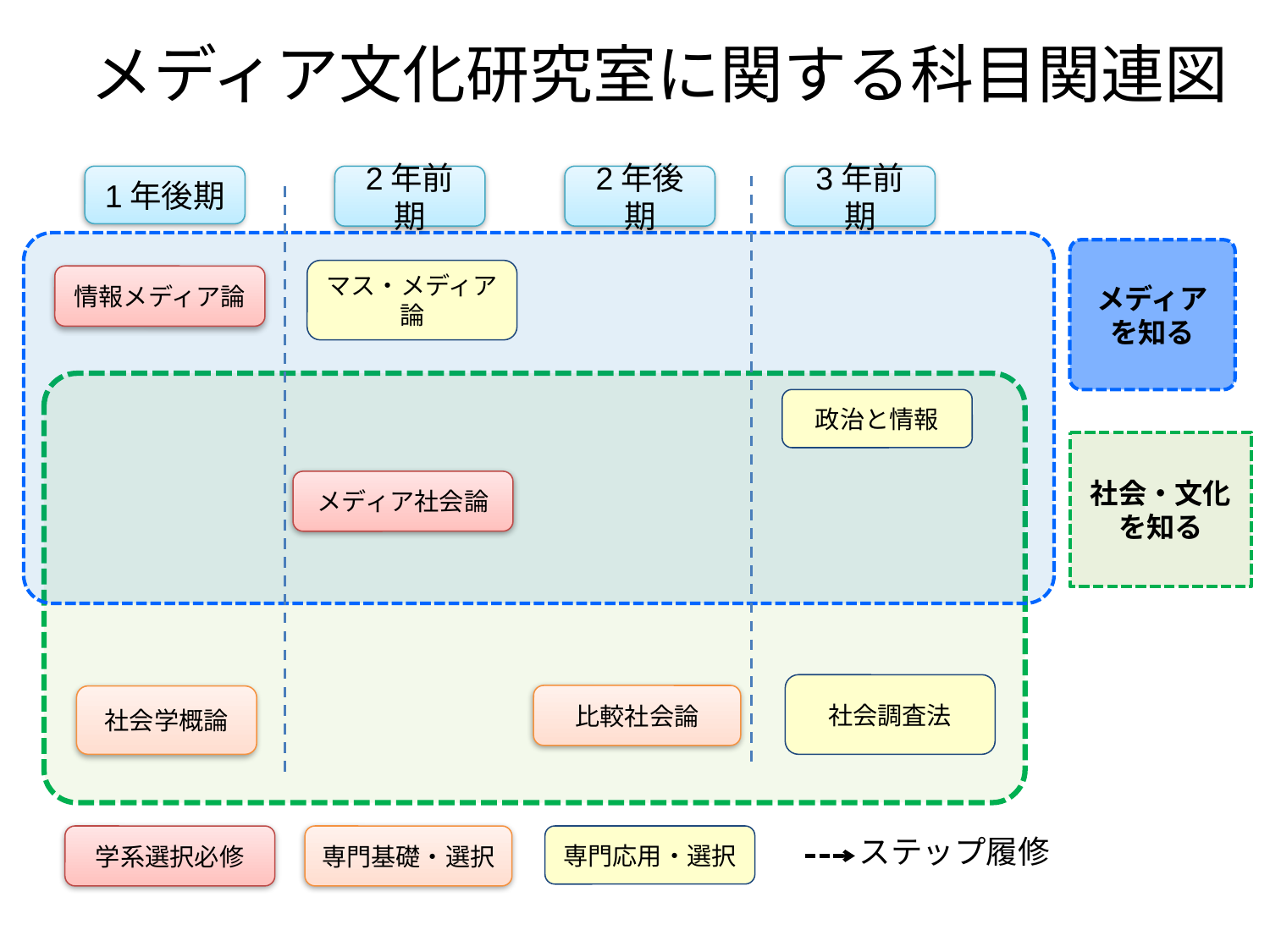

# メディア文化研究室に関する科目関連図
1年後期
2年前期
2年後期
3年前期

メディアを知る
マス・メディア論
情報メディア論

政治と情報
社会・文化を知る
メディア社会論
社会調査法
比較社会論
社会学概論
学系選択必修
専門基礎・選択
専門応用・選択
ステップ履修